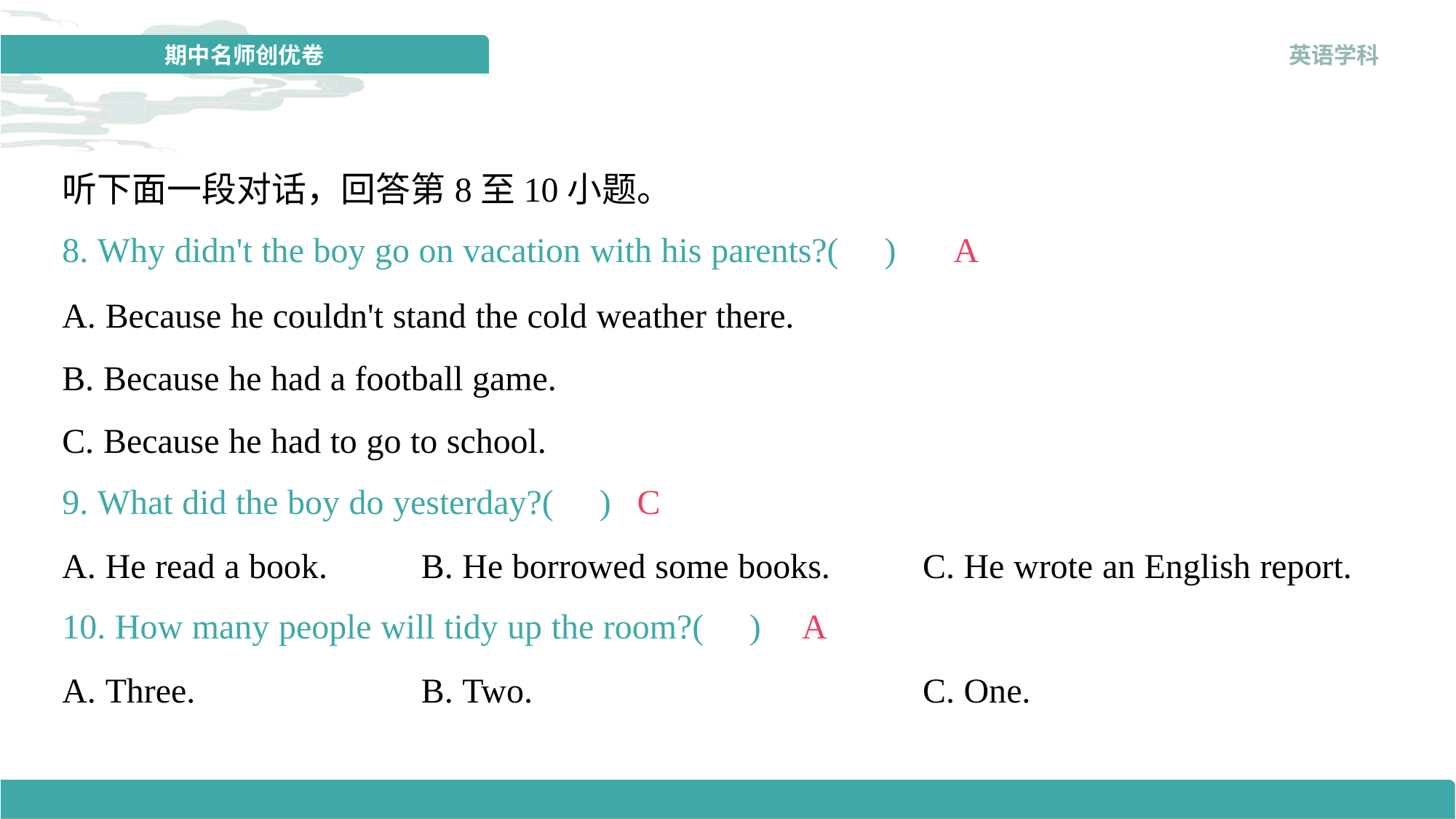

听下面一段对话，回答第8至10小题。
8. Why didn't the boy go on vacation with his parents?(     )
A
A. Because he couldn't stand the cold weather there.
B. Because he had a football game.
C. Because he had to go to school.
9. What did the boy do yesterday?(     )
C
A. He read a book.	B. He borrowed some books.	C. He wrote an English report.
10. How many people will tidy up the room?(     )
A
A. Three.	B. Two.	C. One.